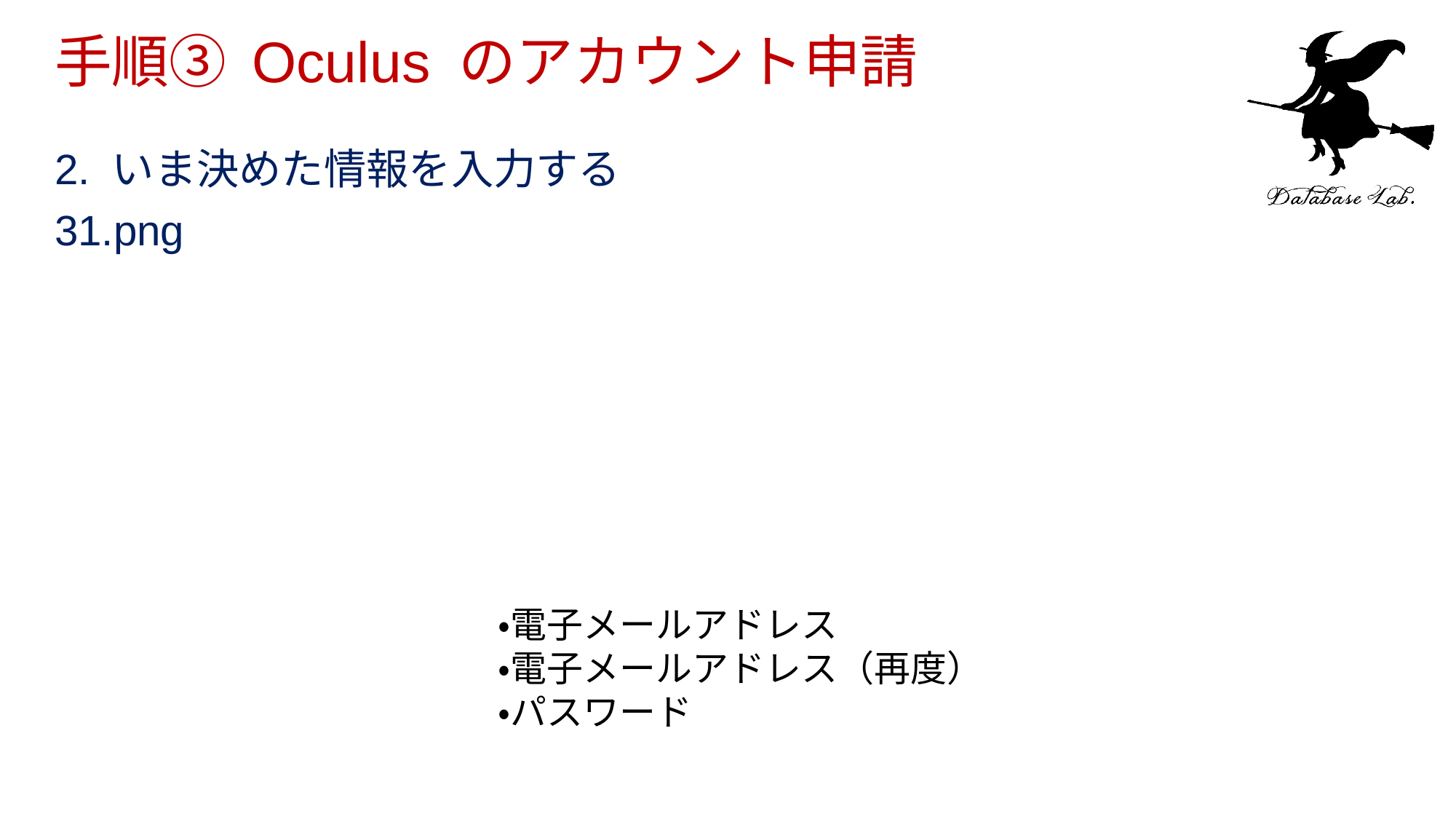

# 手順③ Oculus のアカウント申請
2. いま決めた情報を入力する
31.png
・電子メールアドレス
・電子メールアドレス（再度）
・パスワード